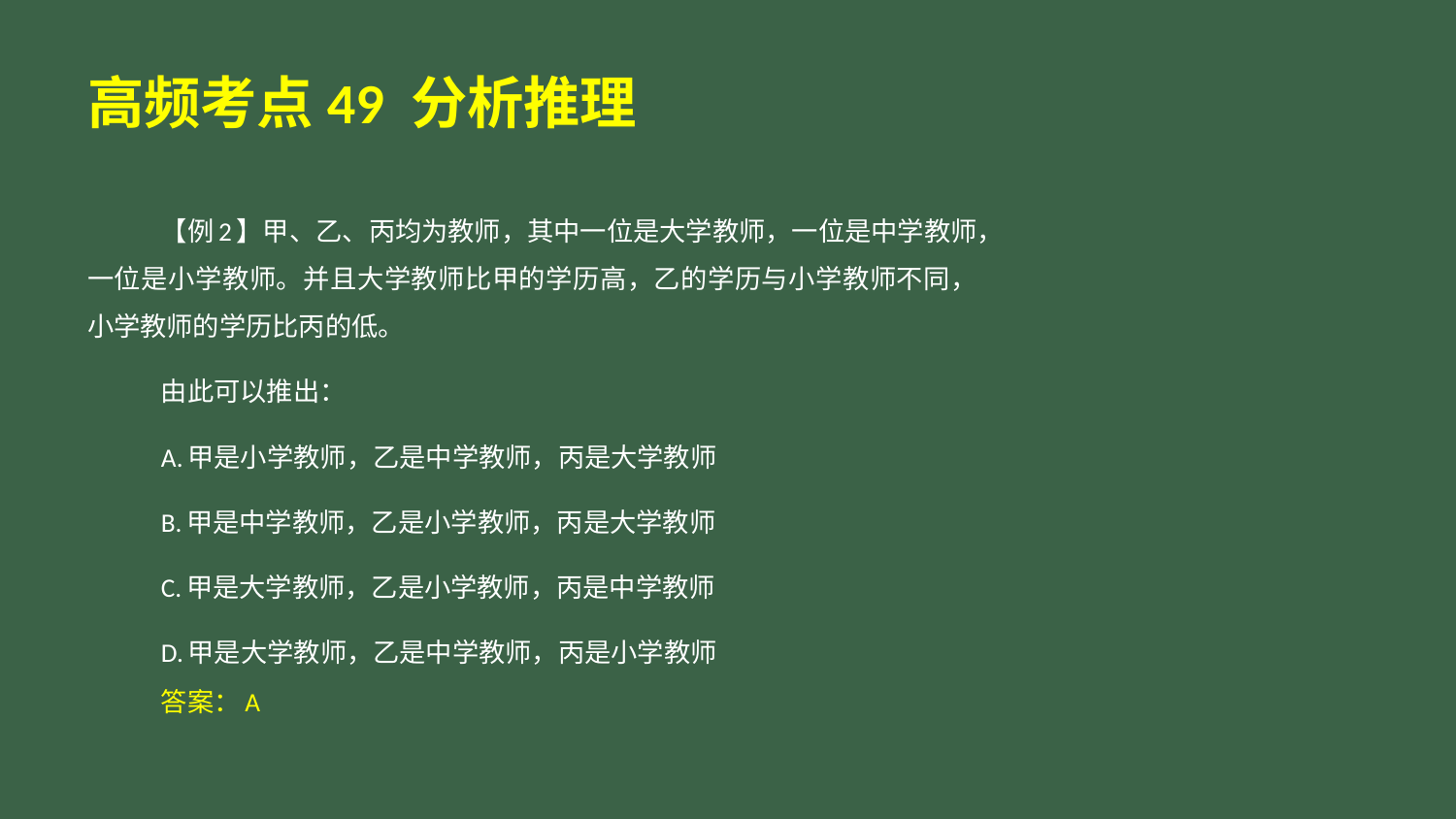

# 高频考点49 分析推理
【例2】甲、乙、丙均为教师，其中一位是大学教师，一位是中学教师，一位是小学教师。并且大学教师比甲的学历高，乙的学历与小学教师不同，小学教师的学历比丙的低。
由此可以推出：
A.甲是小学教师，乙是中学教师，丙是大学教师
B.甲是中学教师，乙是小学教师，丙是大学教师
C.甲是大学教师，乙是小学教师，丙是中学教师
D.甲是大学教师，乙是中学教师，丙是小学教师
答案：A